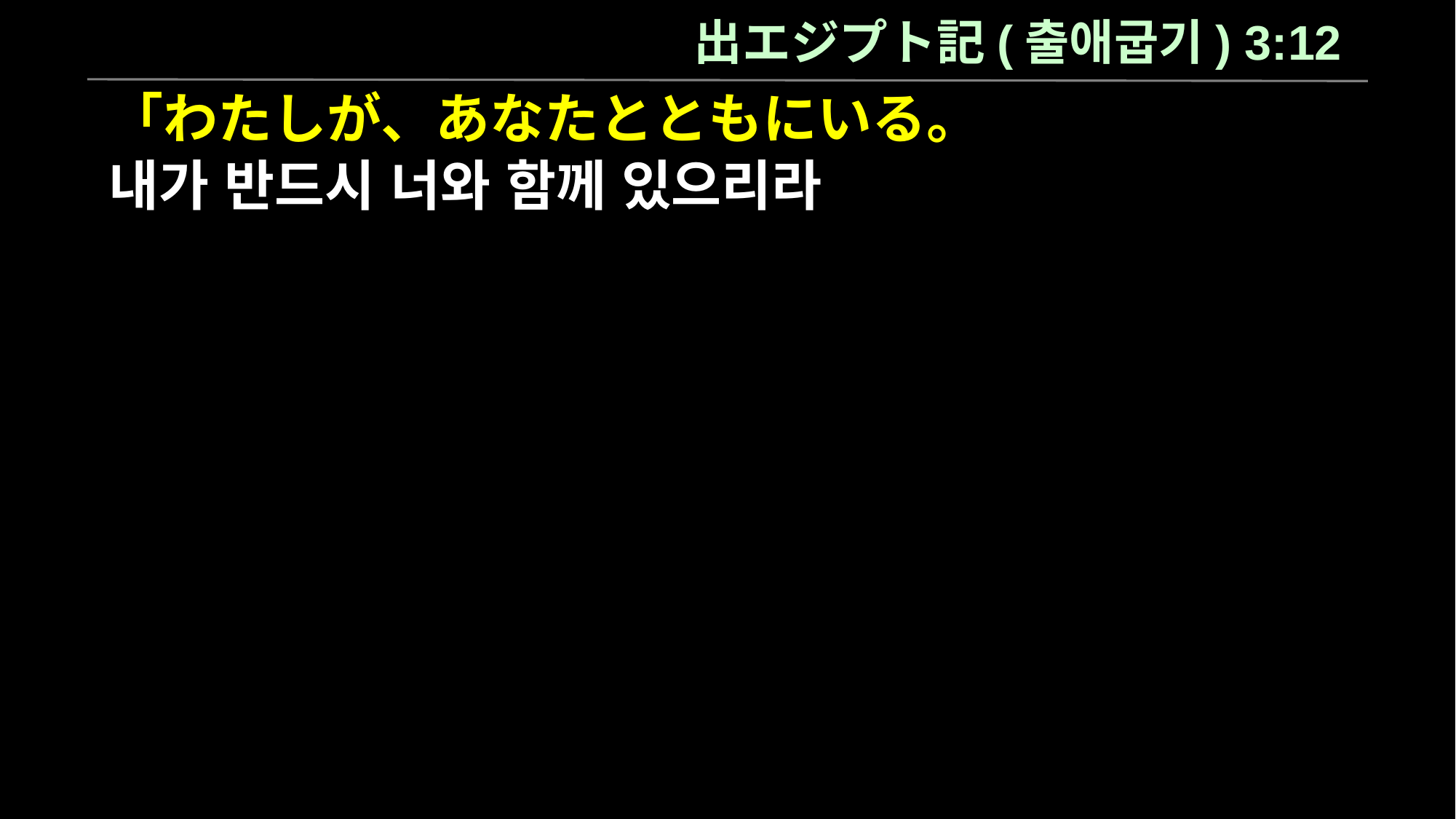

出エジプト記(출애굽기) 3:12

「わたしが、あなたとともにいる。
내가 반드시 너와 함께 있으리라